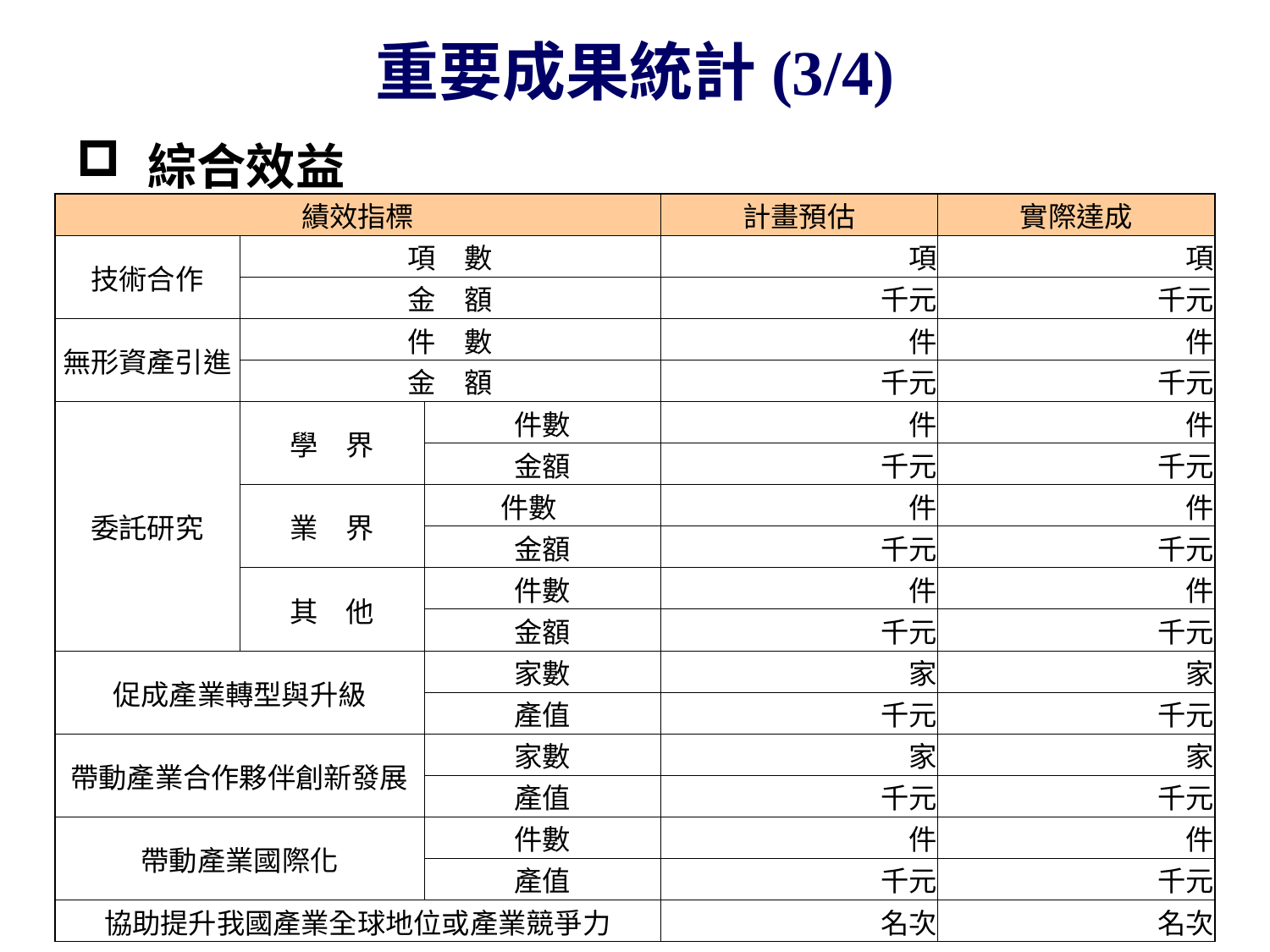

# 重要成果統計(3/4)
綜合效益
| 績效指標 |  |  | 計畫預估 | 實際達成 |
| --- | --- | --- | --- | --- |
| 技術合作 | 項　數 |  | 項 | 項 |
|  | 金　額 |  | 千元 | 千元 |
| 無形資產引進 | 件　數 |  | 件 | 件 |
|  | 金　額 |  | 千元 | 千元 |
| 委託研究 | 學　界 | 件數 | 件 | 件 |
|  |  | 金額 | 千元 | 千元 |
|  | 業　界 | 件數 | 件 | 件 |
|  |  | 金額 | 千元 | 千元 |
|  | 其　他 | 件數 | 件 | 件 |
|  |  | 金額 | 千元 | 千元 |
| 促成產業轉型與升級 |  | 家數 | 家 | 家 |
|  |  | 產值 | 千元 | 千元 |
| 帶動產業合作夥伴創新發展 |  | 家數 | 家 | 家 |
|  |  | 產值 | 千元 | 千元 |
| 帶動產業國際化 |  | 件數 | 件 | 件 |
|  |  | 產值 | 千元 | 千元 |
| 協助提升我國產業全球地位或產業競爭力 |  |  | 名次 | 名次 |